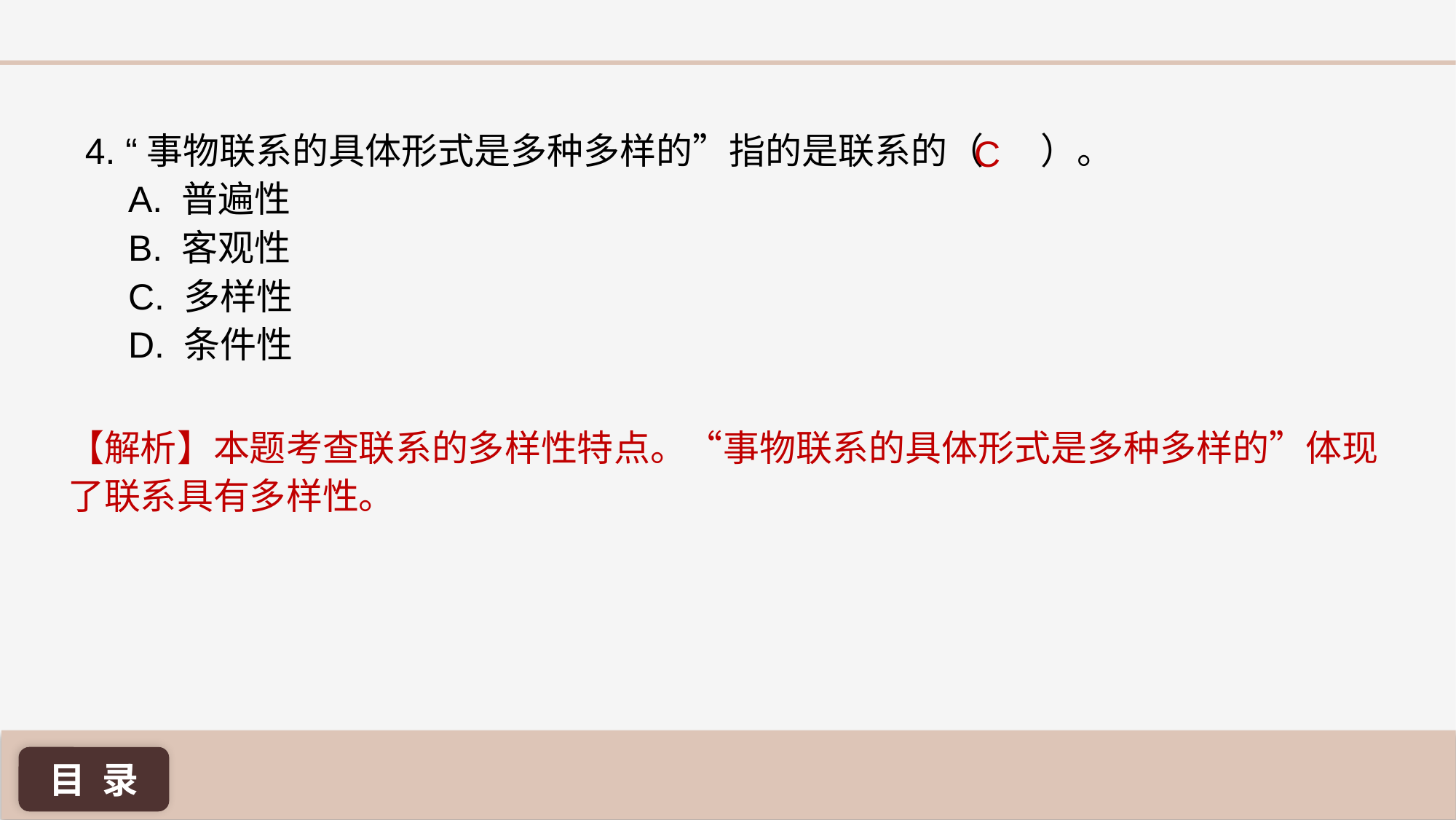

C
4. “事物联系的具体形式是多种多样的”指的是联系的（       ）。
A. 普遍性
B. 客观性
C. 多样性
D. 条件性
【解析】本题考查联系的多样性特点。“事物联系的具体形式是多种多样的”体现了联系具有多样性。